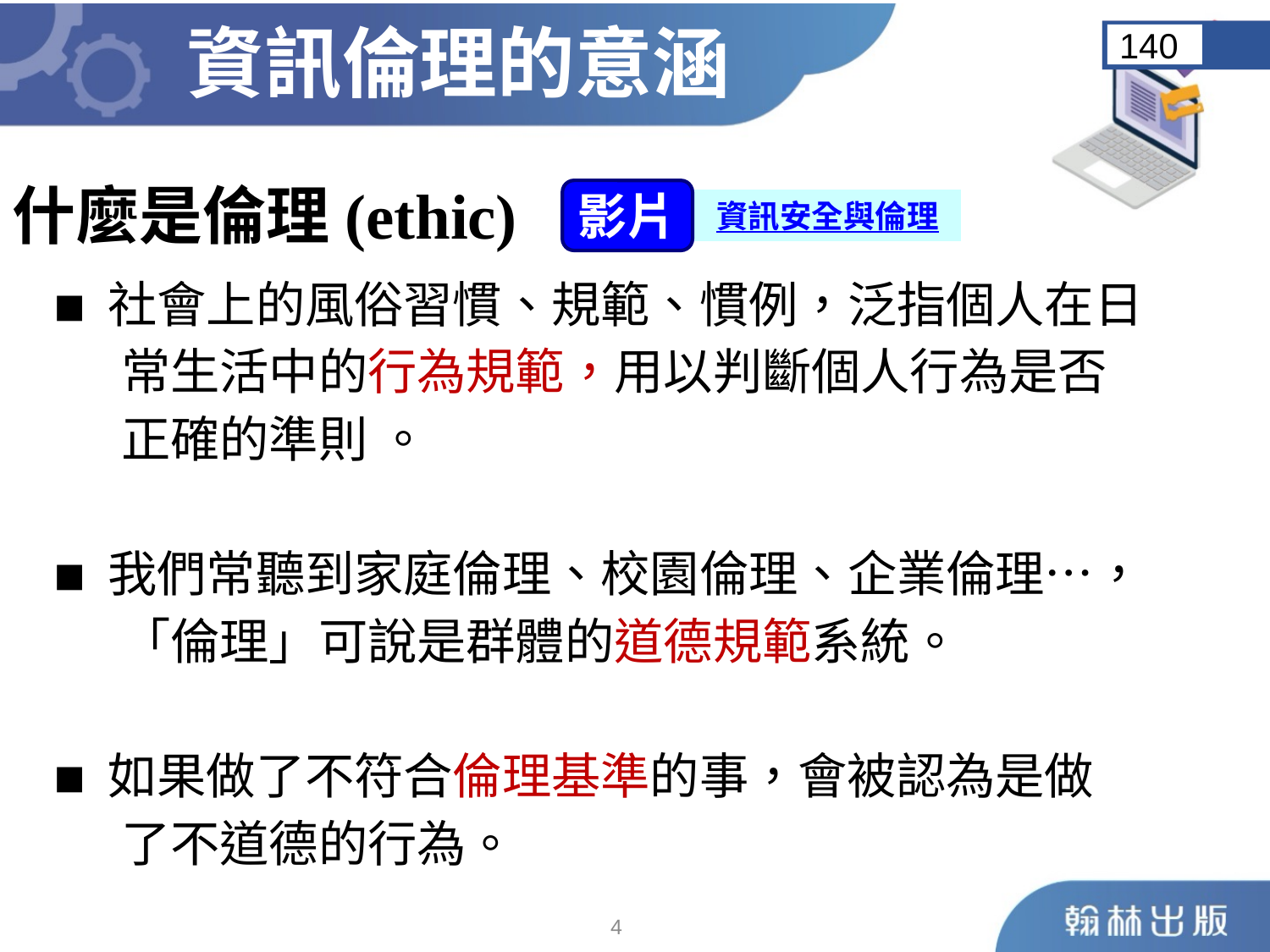

資訊倫理的意涵
140
什麼是倫理(ethic)
影片
資訊安全與倫理
◼︎ 社會上的風俗習慣、規範、慣例，泛指個人在日
     常生活中的行為規範，用以判斷個人行為是否
     正確的準則 。

◼︎ 我們常聽到家庭倫理、校園倫理、企業倫理⋯，
     「倫理」可說是群體的道德規範系統。

◼︎ 如果做了不符合倫理基準的事，會被認為是做
     了不道德的行為。
4